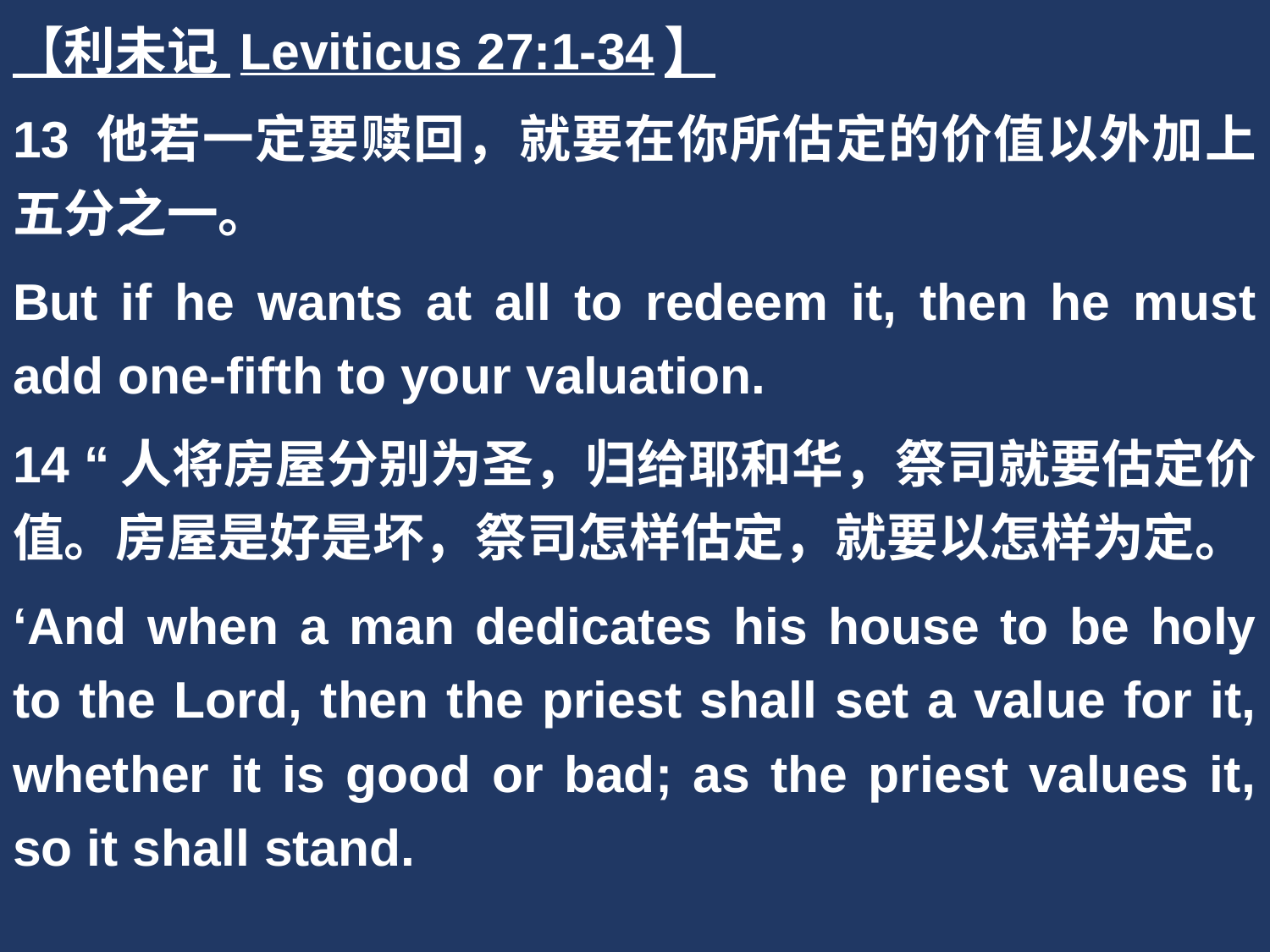

【利未记 Leviticus 27:1-34】
13 他若一定要赎回，就要在你所估定的价值以外加上五分之一。
But if he wants at all to redeem it, then he must add one-fifth to your valuation.
14 “人将房屋分别为圣，归给耶和华，祭司就要估定价值。房屋是好是坏，祭司怎样估定，就要以怎样为定。
‘And when a man dedicates his house to be holy to the Lord, then the priest shall set a value for it, whether it is good or bad; as the priest values it, so it shall stand.